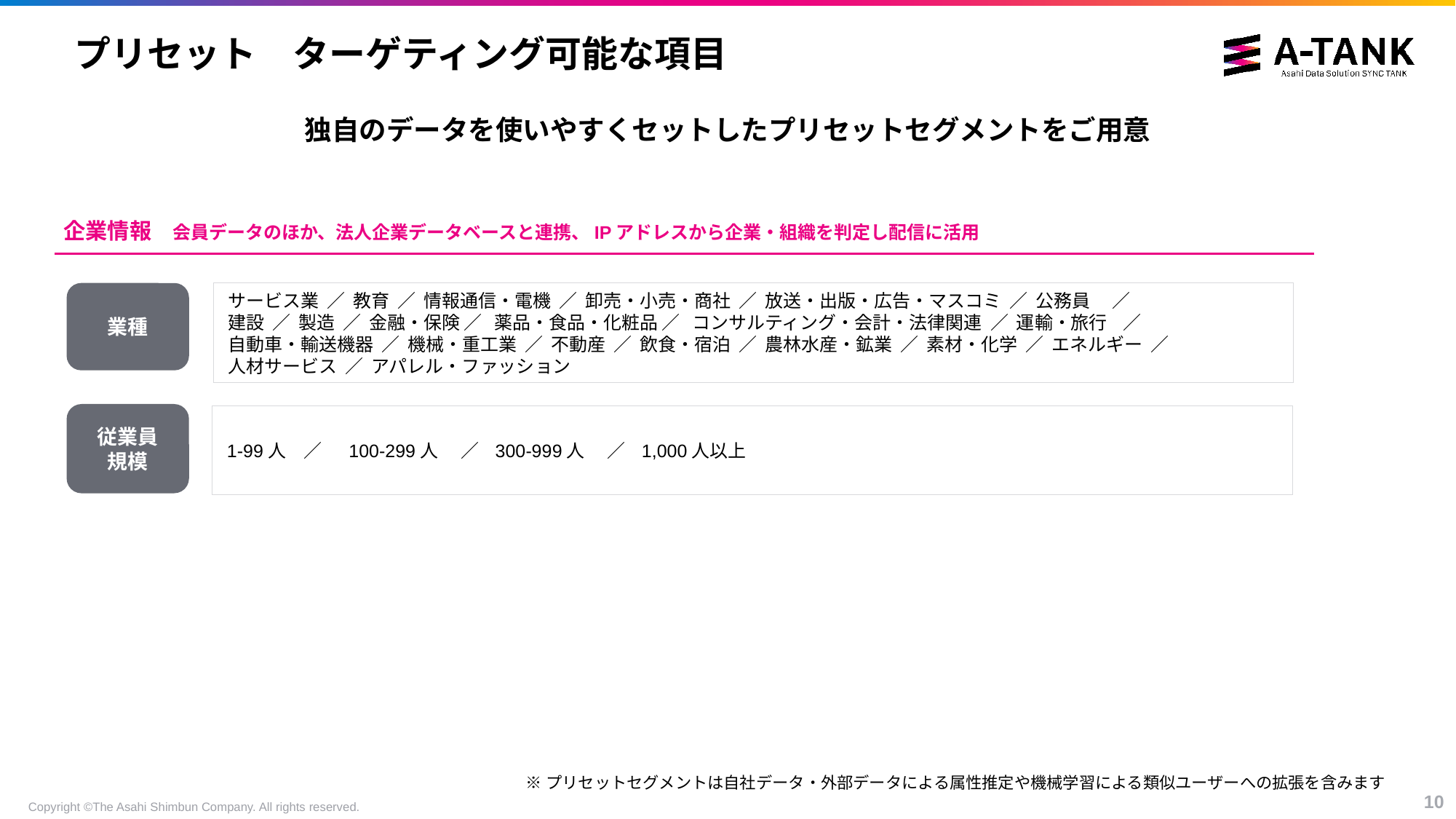

# プリセット　ターゲティング可能な項目
独自のデータを使いやすくセットしたプリセットセグメントをご用意

企業情報​　会員データのほか、法人企業データベースと連携、IPアドレスから企業・組織を判定し配信に活用
業種
サービス業  ／  教育  ／  情報通信・電機  ／  卸売・小売・商社  ／  放送・出版・広告・マスコミ  ／  公務員　 ／
建設  ／  製造  ／  金融・保険 ／   薬品・食品・化粧品 ／   コンサルティング・会計・法律関連  ／  運輸・旅行    ／
自動車・輸送機器  ／  機械・重工業  ／  不動産  ／  飲食・宿泊  ／  農林水産・鉱業  ／  素材・化学  ／  エネルギー  ／
人材サービス  ／  アパレル・ファッション
従業員
規模
1-99人　／　 100-299人　 ／   300-999人　 ／   1,000人以上
※プリセットセグメントは自社データ・外部データによる属性推定や機械学習による類似ユーザーへの拡張を含みます
10